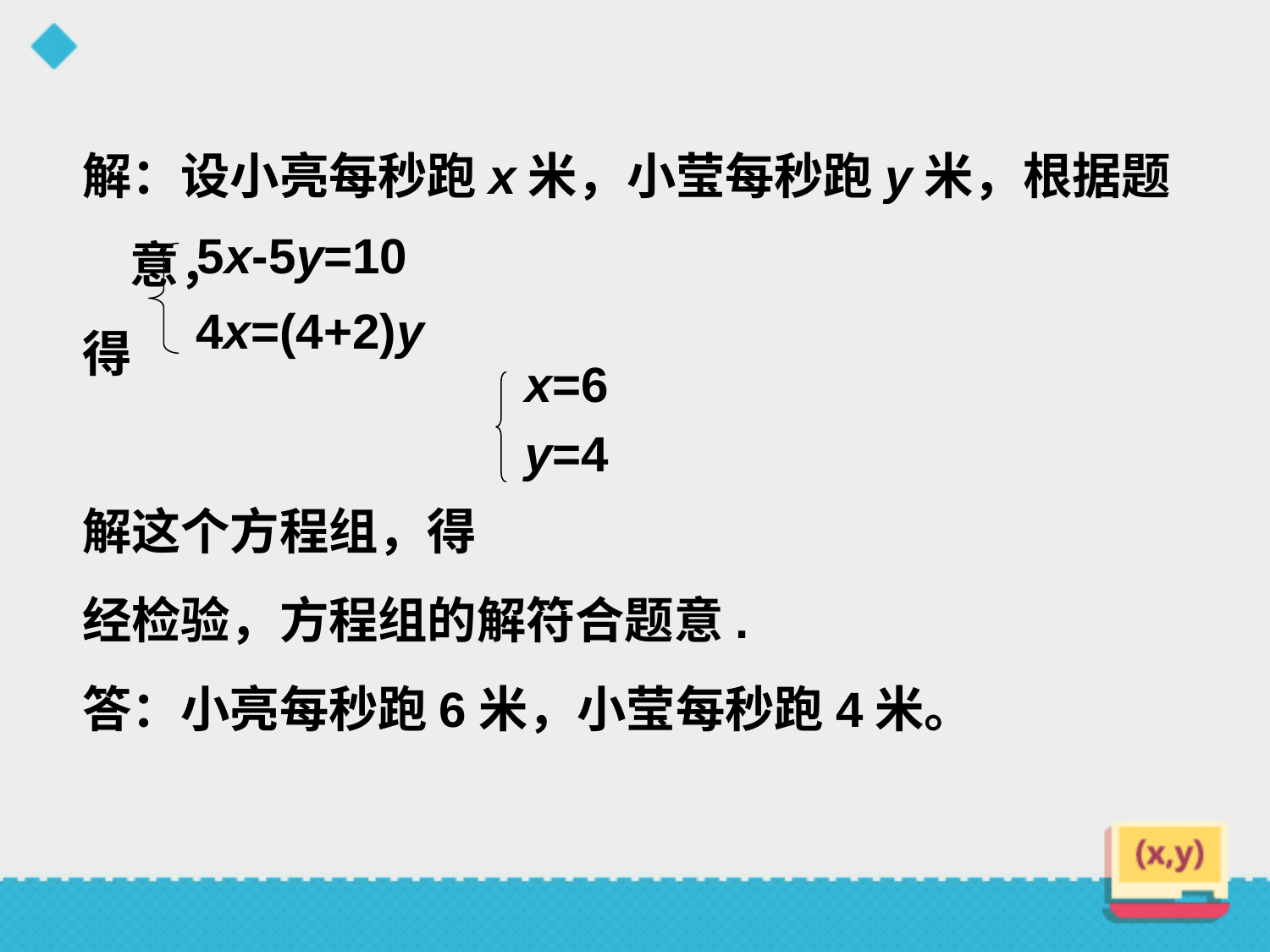

解：设小亮每秒跑x米，小莹每秒跑y米，根据题意，
得

解这个方程组，得
经检验，方程组的解符合题意.
答：小亮每秒跑6米，小莹每秒跑4米。
5x-5y=10

4x=(4+2)y
x=6

y=4